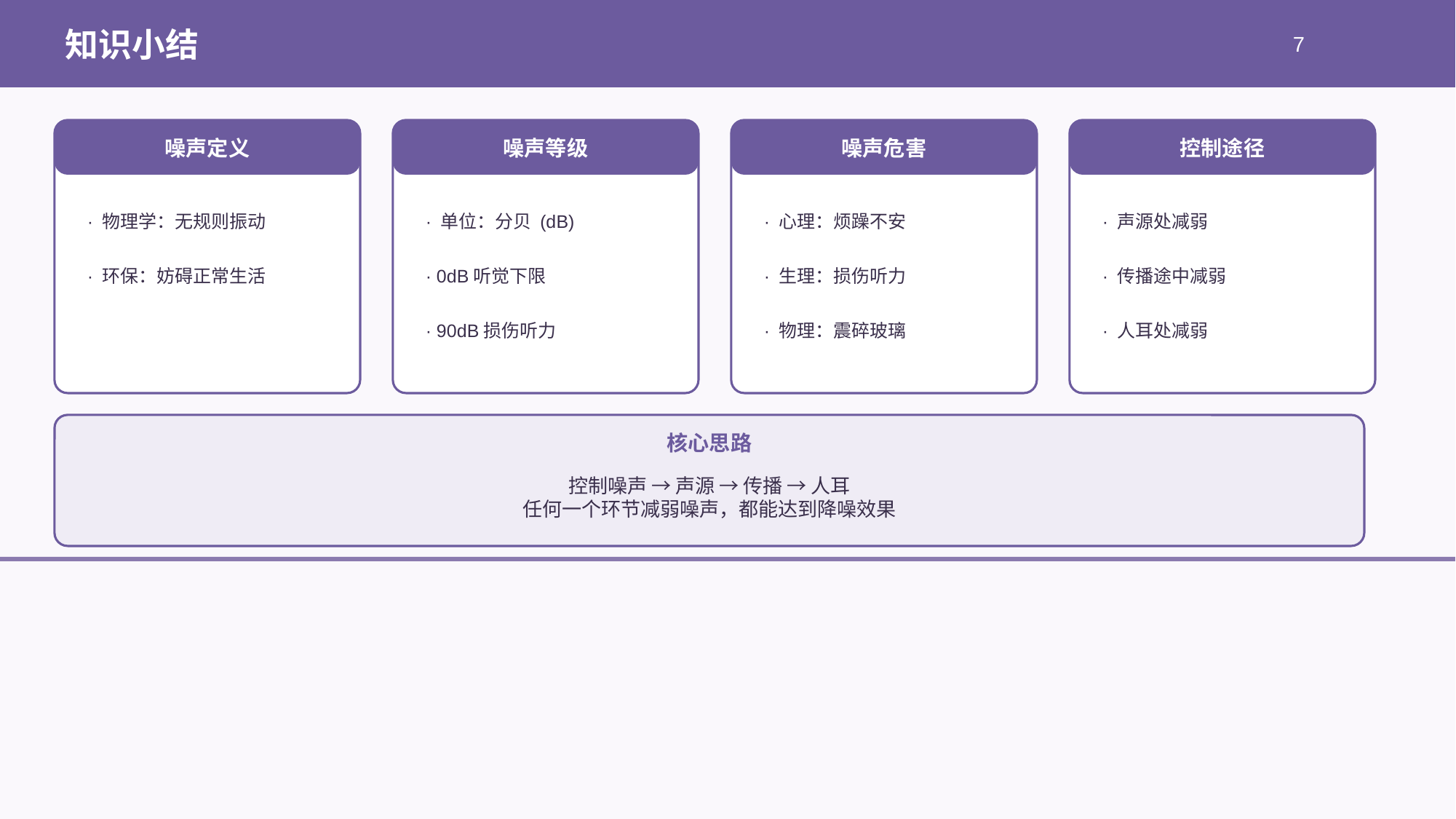

知识小结
7

噪声定义

噪声等级

噪声危害

控制途径
· 物理学：无规则振动
· 单位：分贝 (dB)
· 心理：烦躁不安
· 声源处减弱
· 环保：妨碍正常生活
· 0dB听觉下限
· 生理：损伤听力
· 传播途中减弱
· 90dB损伤听力
· 物理：震碎玻璃
· 人耳处减弱

核心思路
控制噪声 → 声源 → 传播 → 人耳
任何一个环节减弱噪声，都能达到降噪效果